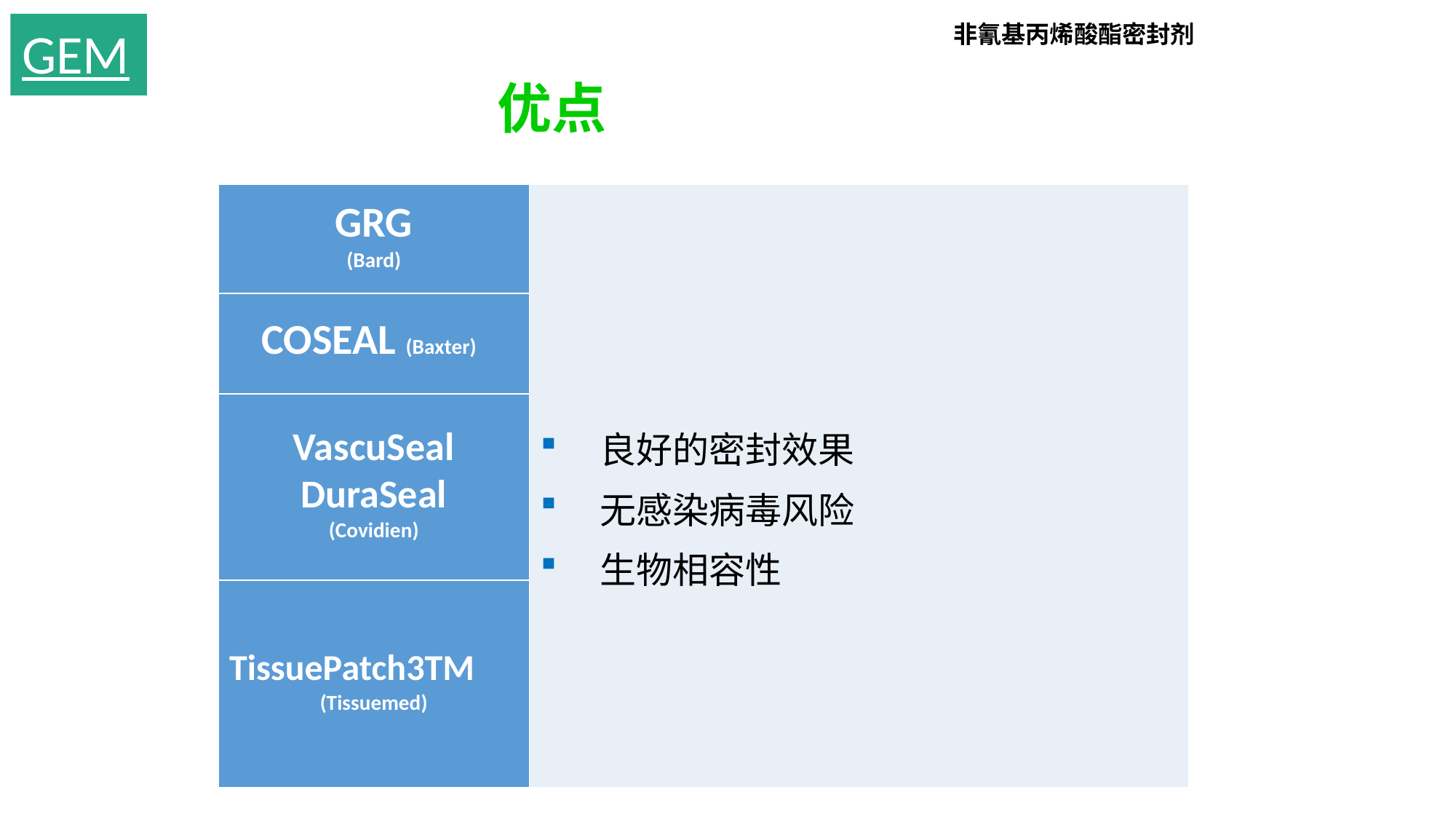

GEM
非氰基丙烯酸酯密封剂

优点
| GRG (Bard) | 良好的密封效果 无感染病毒风险 生物相容性 |
| --- | --- |
| COSEAL (Baxter) |  |
| VascuSeal DuraSeal (Covidien) |  |
| TissuePatch3TM (Tissuemed) |  |